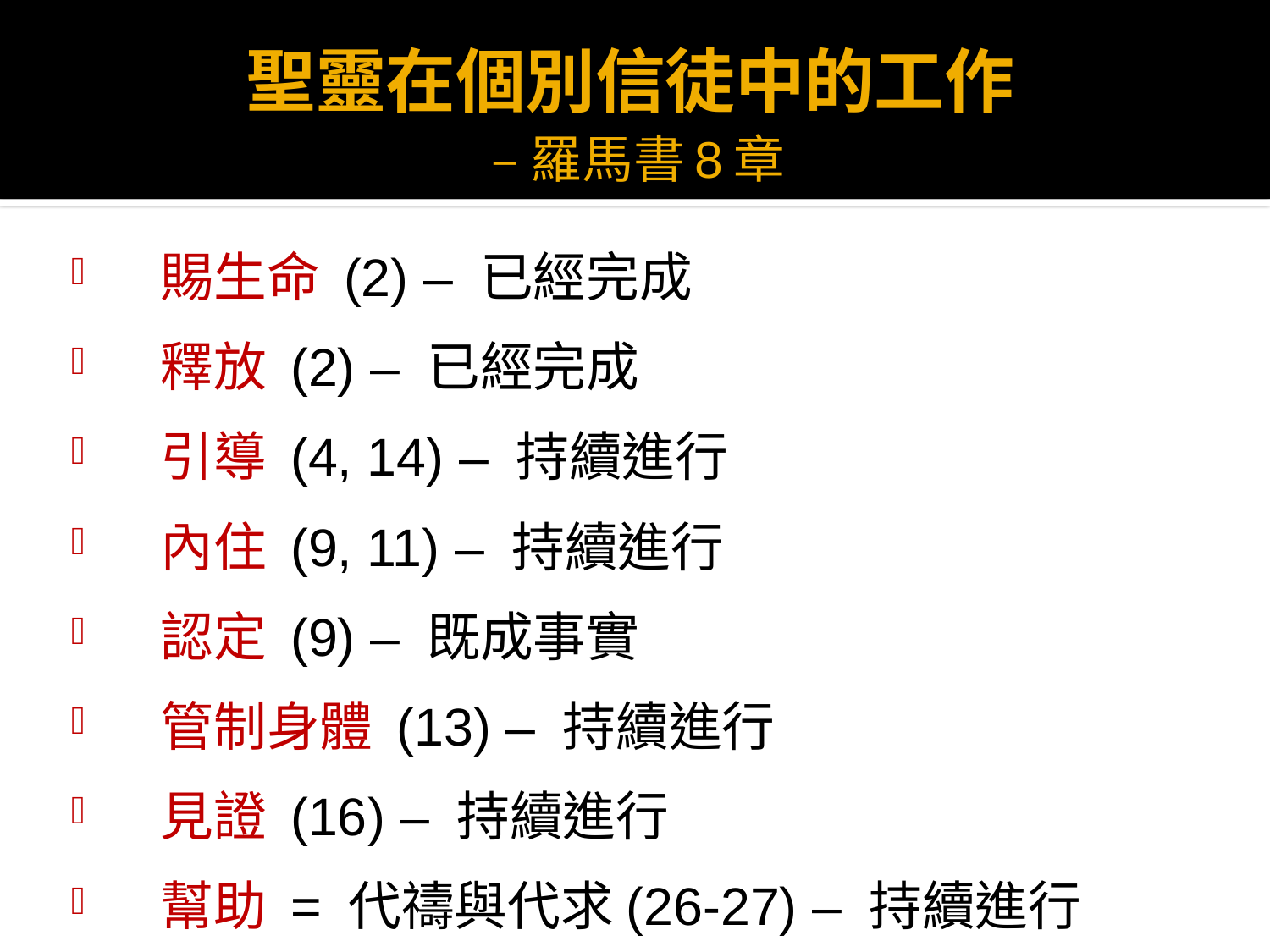

# 聖靈在個別信徒中的工作 – 羅馬書8章
賜生命 (2) – 已經完成
釋放 (2) – 已經完成
引導 (4, 14) – 持續進行
內住 (9, 11) – 持續進行
認定 (9) – 既成事實
管制身體 (13) – 持續進行
見證 (16) – 持續進行
幫助 = 代禱與代求(26-27) – 持續進行